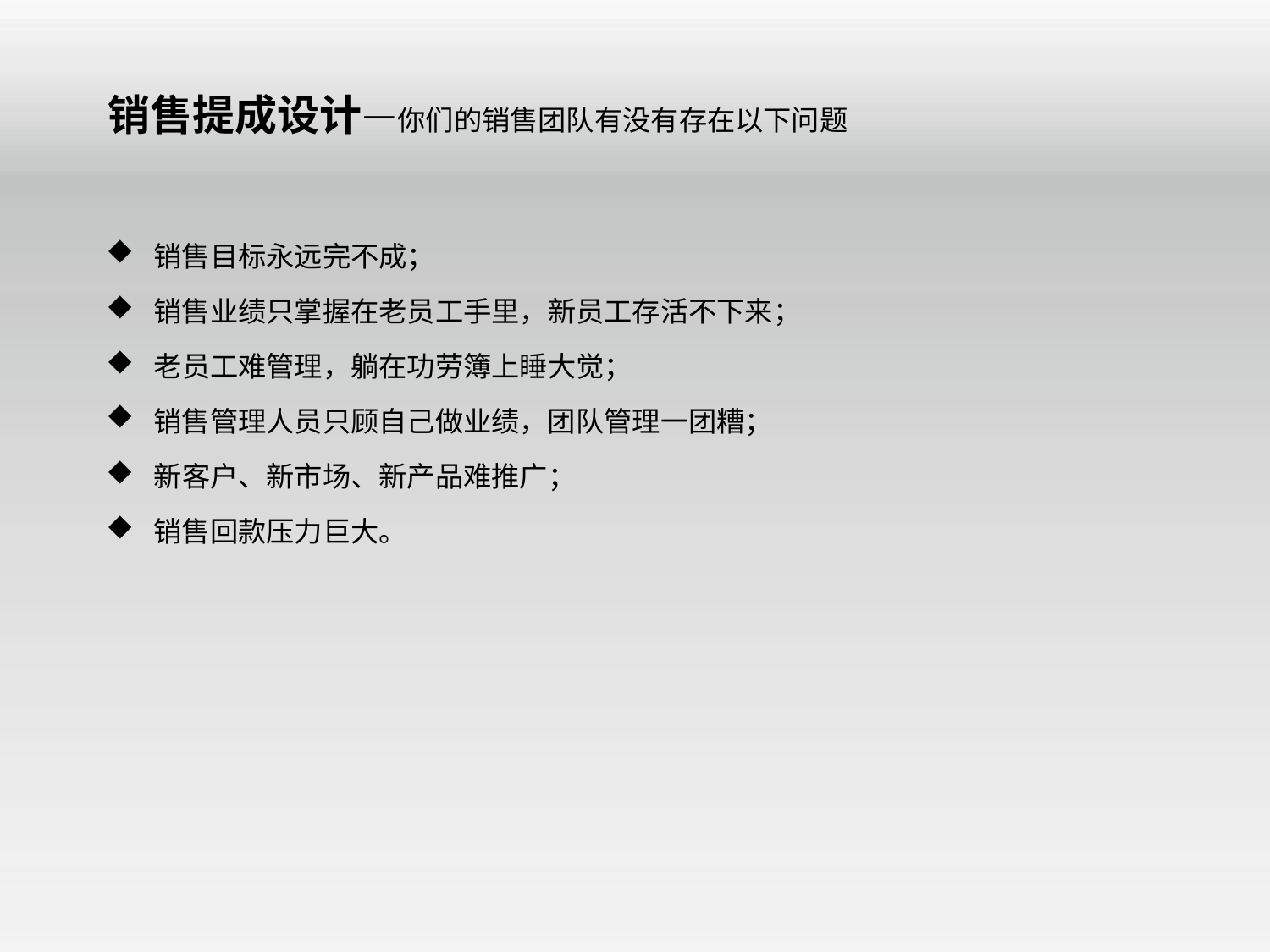

# 销售提成设计—你们的销售团队有没有存在以下问题
销售目标永远完不成；
销售业绩只掌握在老员工手里，新员工存活不下来；
老员工难管理，躺在功劳簿上睡大觉；
销售管理人员只顾自己做业绩，团队管理一团糟；
新客户、新市场、新产品难推广；
销售回款压力巨大。